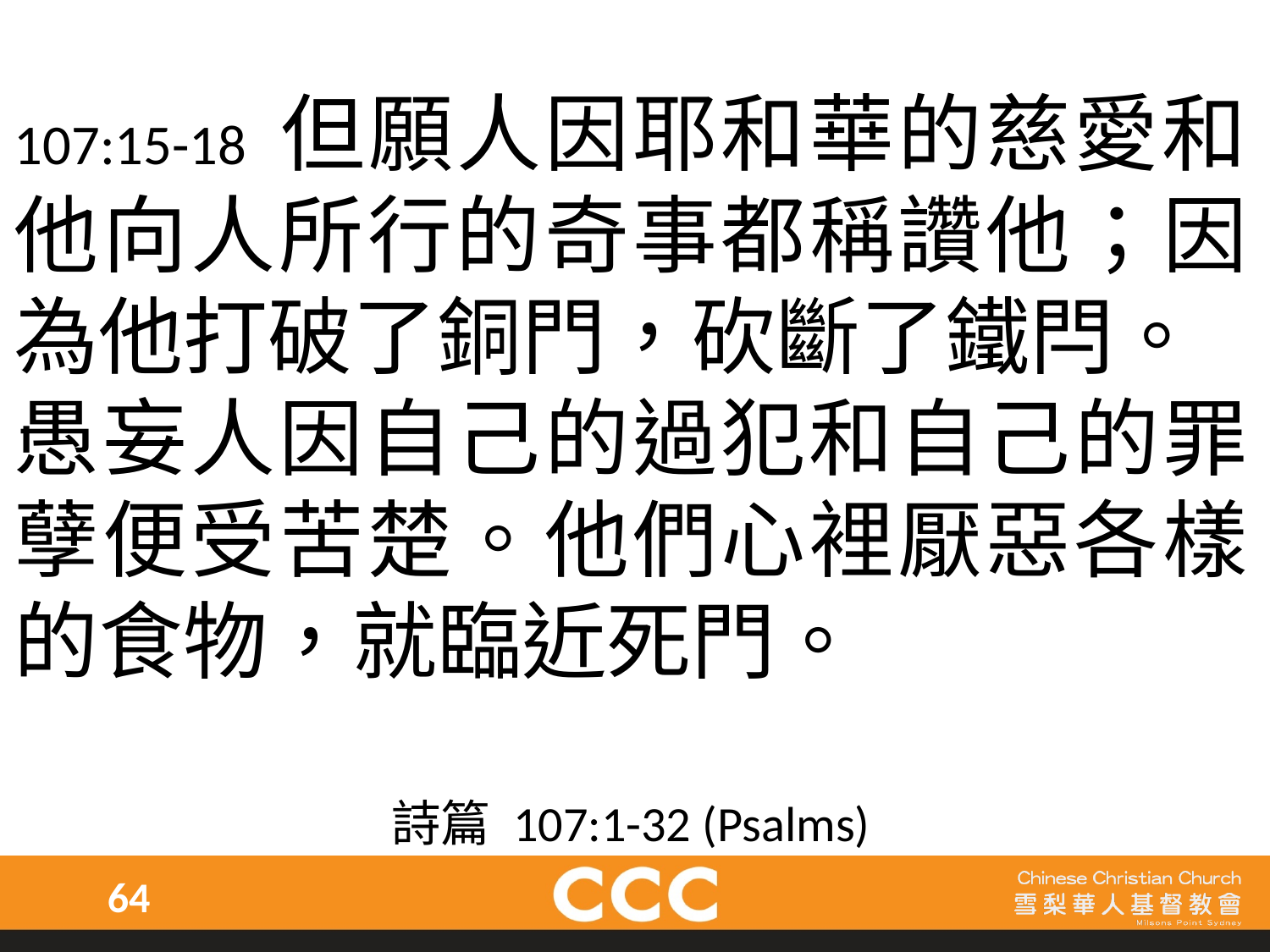

107:15-18 但願人因耶和華的慈愛和他向人所行的奇事都稱讚他；因為他打破了銅門，砍斷了鐵閂。
愚妄人因自己的過犯和自己的罪孽便受苦楚。他們心裡厭惡各樣的食物，就臨近死門。
詩篇 107:1-32 (Psalms)
64